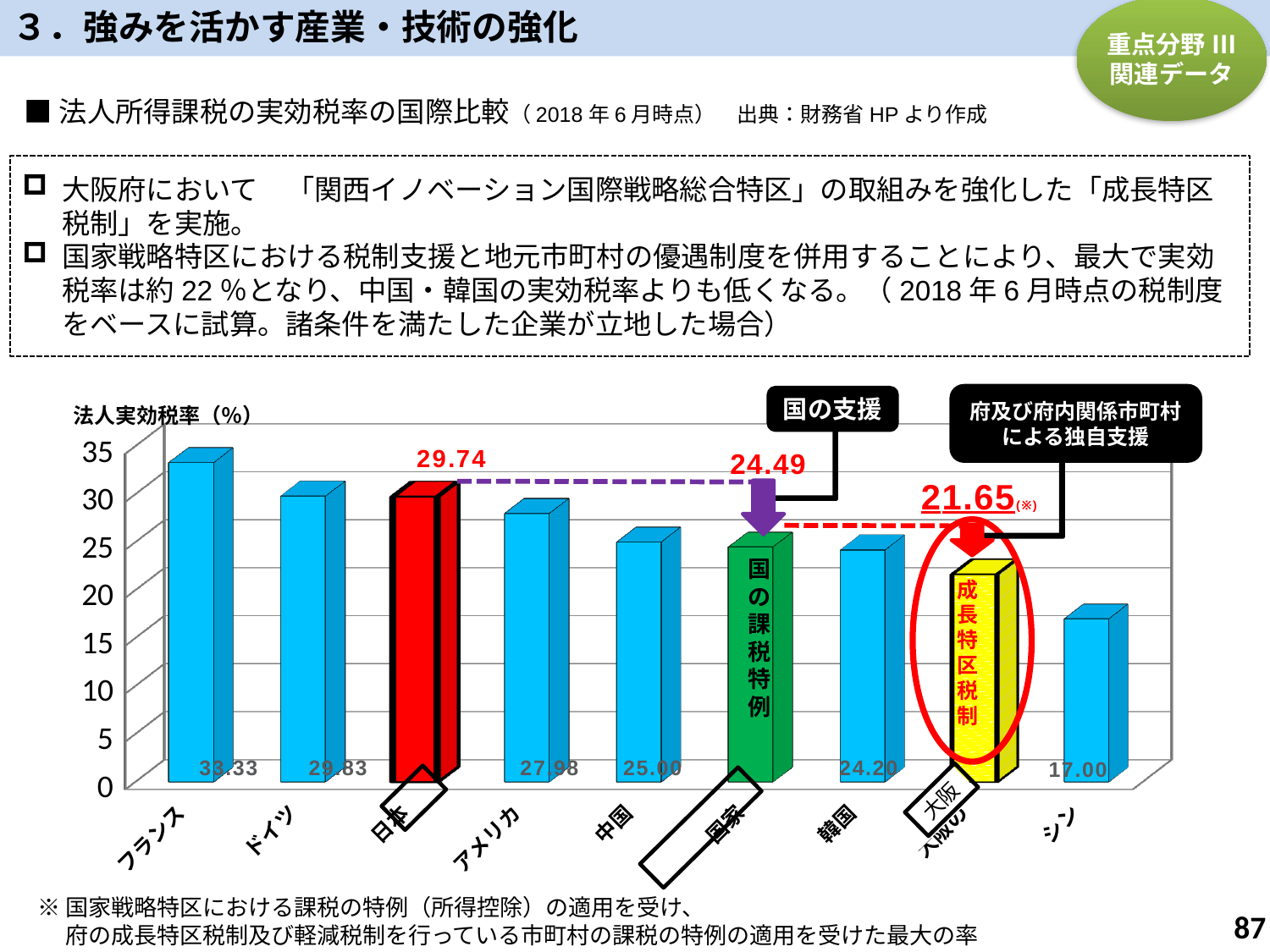

３．強みを活かす産業・技術の強化
重点分野 Ⅲ
関連データ
■法人所得課税の実効税率の国際比較（2018年6月時点）　出典：財務省HPより作成
大阪府において　「関西イノベーション国際戦略総合特区」の取組みを強化した「成長特区税制」を実施。
国家戦略特区における税制支援と地元市町村の優遇制度を併用することにより、最大で実効税率は約22％となり、中国・韓国の実効税率よりも低くなる。（2018年6月時点の税制度をベースに試算。諸条件を満たした企業が立地した場合）
府及び府内関係市町村による独自支援

国の支援

[unsupported chart]

24.49
21.65(※)
国の課税特例
24.20
25.00
27.98
33.33

29.83
17.00

成長特区
税制
大阪

※国家戦略特区における課税の特例（所得控除）の適用を受け、
　 府の成長特区税制及び軽減税制を行っている市町村の課税の特例の適用を受けた最大の率
87